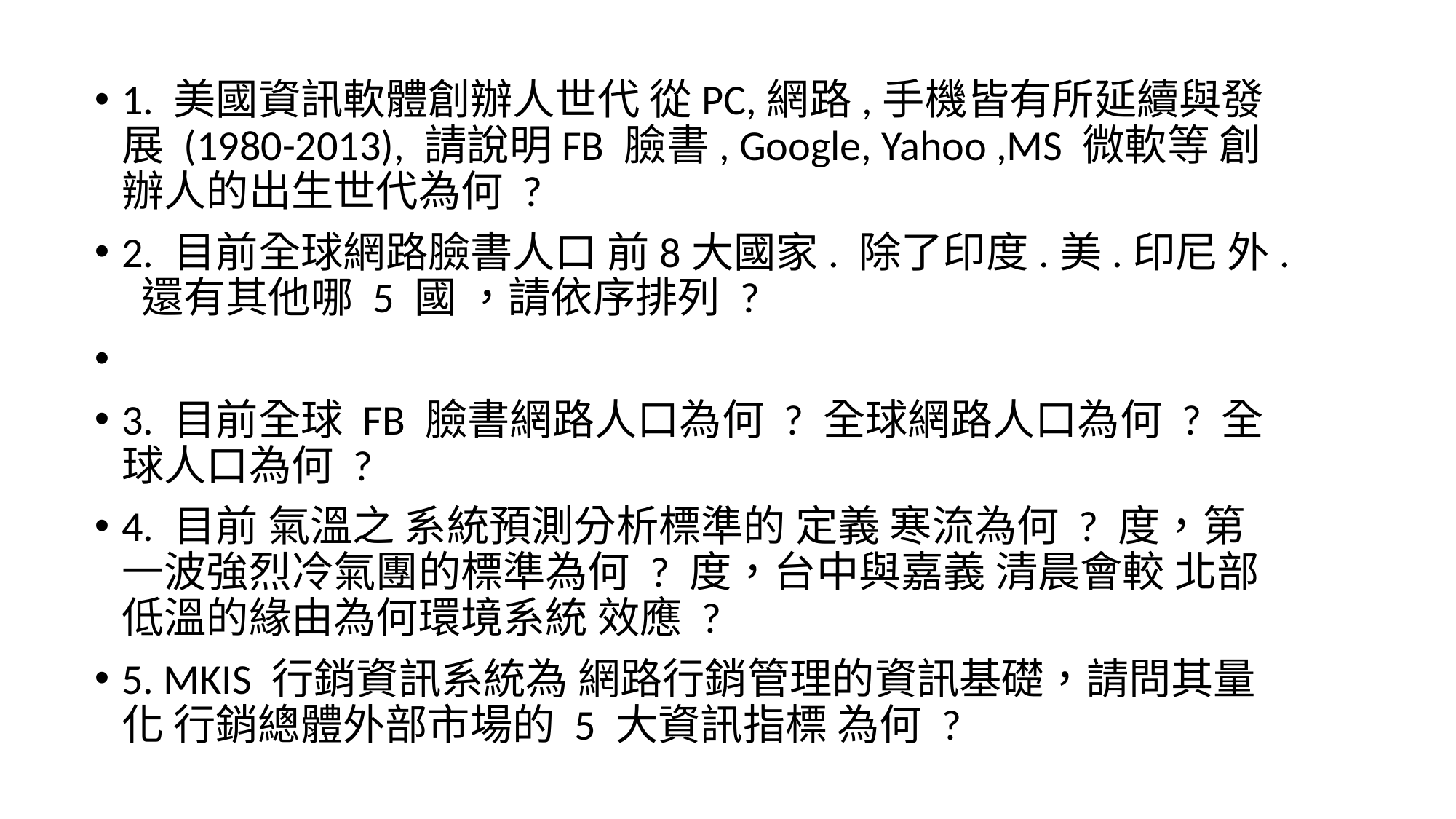

1. 美國資訊軟體創辦人世代 從PC,網路,手機皆有所延續與發展 (1980-2013), 請說明FB 臉書, Google, Yahoo ,MS 微軟等 創辦人的出生世代為何 ?
2. 目前全球網路臉書人口 前8大國家. 除了印度.美.印尼 外. 還有其他哪 5 國 ，請依序排列 ?

3. 目前全球 FB 臉書網路人口為何 ? 全球網路人口為何 ? 全球人口為何 ?
4. 目前 氣溫之 系統預測分析標準的 定義 寒流為何 ? 度，第一波強烈冷氣團的標準為何 ? 度，台中與嘉義 清晨會較 北部低溫的緣由為何環境系統 效應 ?
5. MKIS 行銷資訊系統為 網路行銷管理的資訊基礎，請問其量化 行銷總體外部市場的 5 大資訊指標 為何 ?